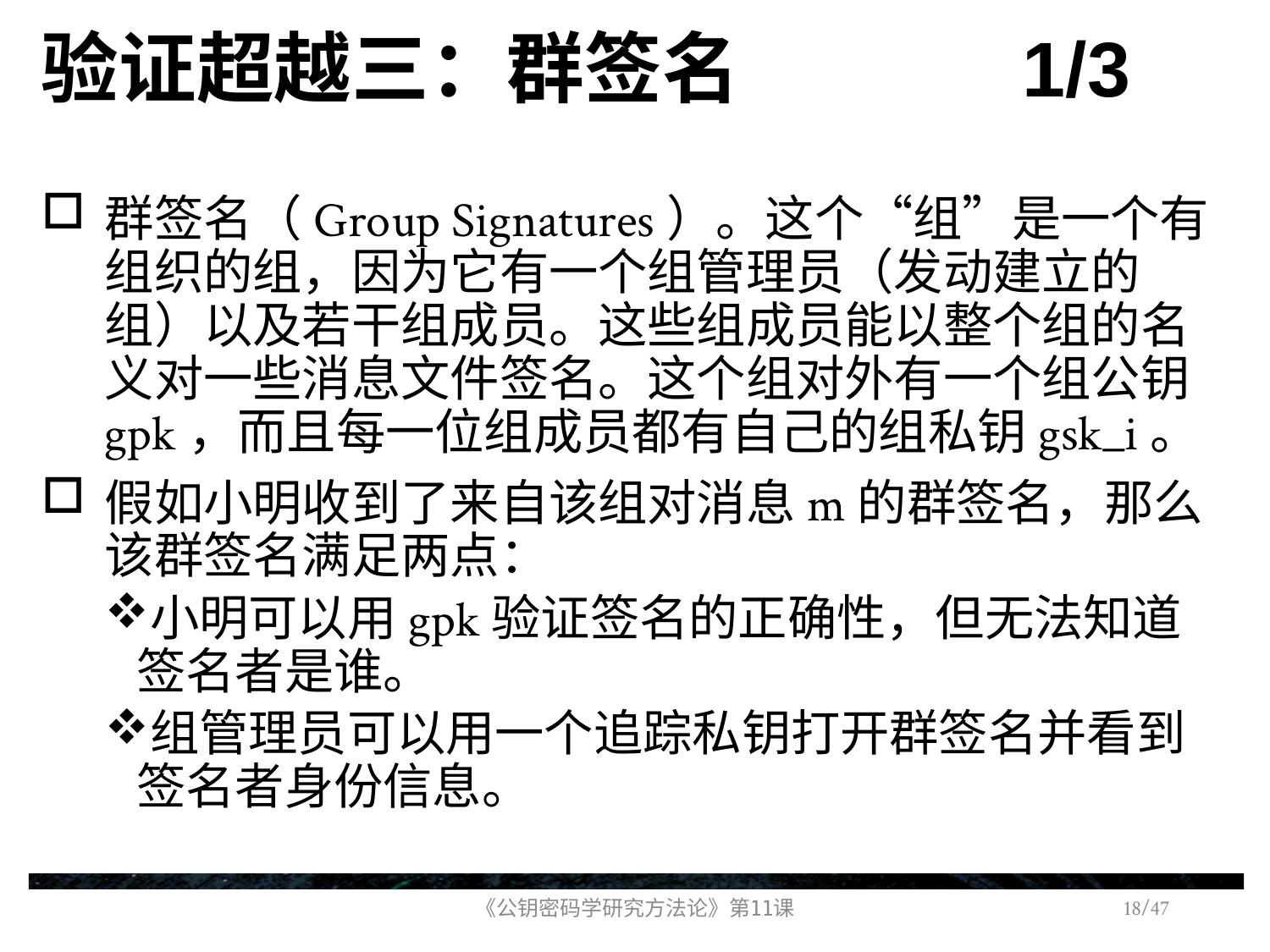

# 验证超越三：群签名               1/3
群签名（Group Signatures）。这个“组”是一个有组织的组，因为它有一个组管理员（发动建立的组）以及若干组成员。这些组成员能以整个组的名义对一些消息文件签名。这个组对外有一个组公钥 gpk，而且每一位组成员都有自己的组私钥gsk_i。
假如小明收到了来自该组对消息m的群签名，那么该群签名满足两点：
小明可以用gpk验证签名的正确性，但无法知道签名者是谁。
组管理员可以用一个追踪私钥打开群签名并看到签名者身份信息。

《公钥密码学研究方法论》第11课
18/47